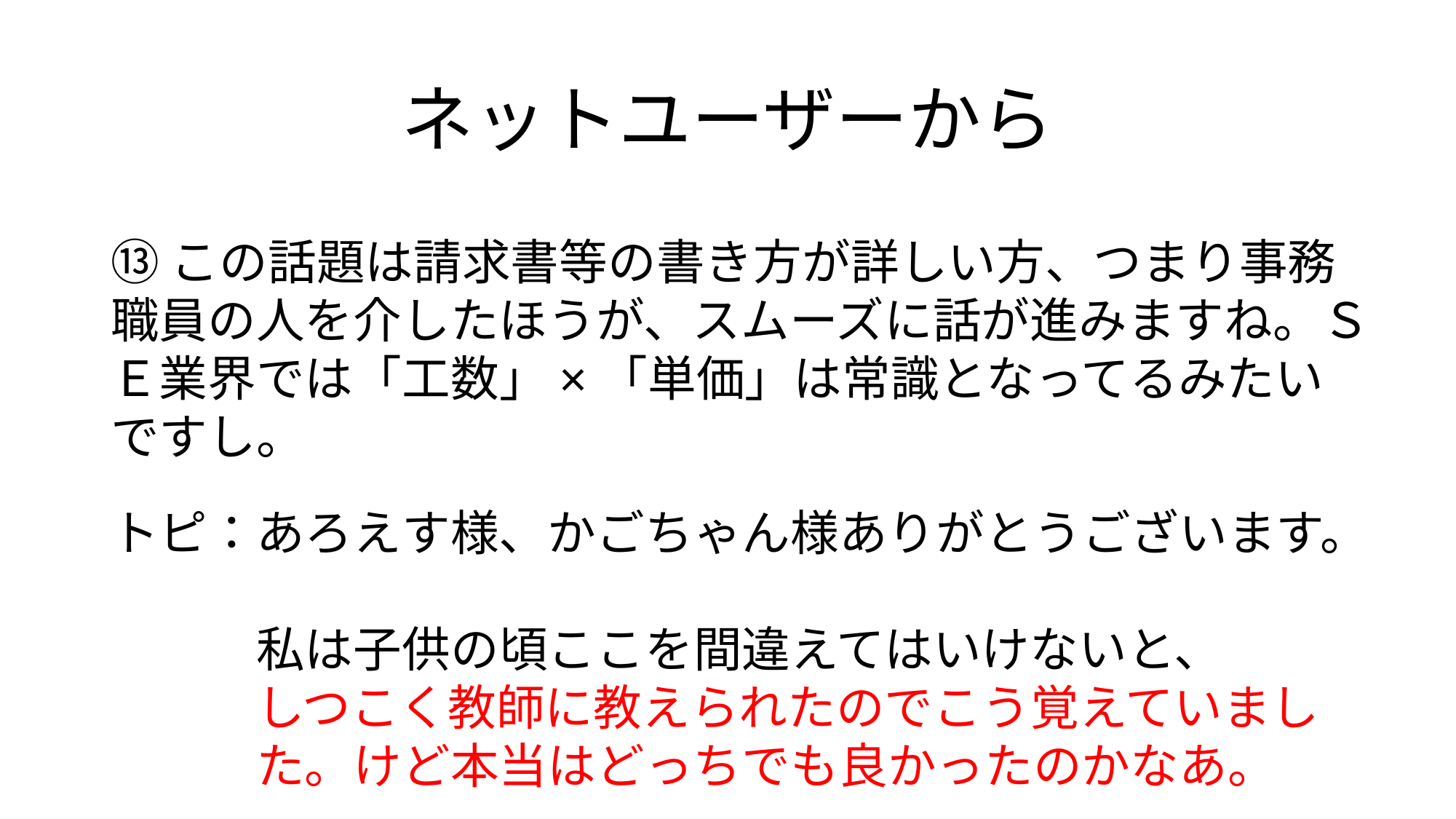

# ネットユーザーから
⑬この話題は請求書等の書き方が詳しい方、つまり事務職員の人を介したほうが、スムーズに話が進みますね。ＳＥ業界では「工数」×「単価」は常識となってるみたいですし。
トピ：あろえす様、かごちゃん様ありがとうございます。
　　　私は子供の頃ここを間違えてはいけないと、
　　　しつこく教師に教えられたのでこう覚えていまし
　　　た。けど本当はどっちでも良かったのかなあ。